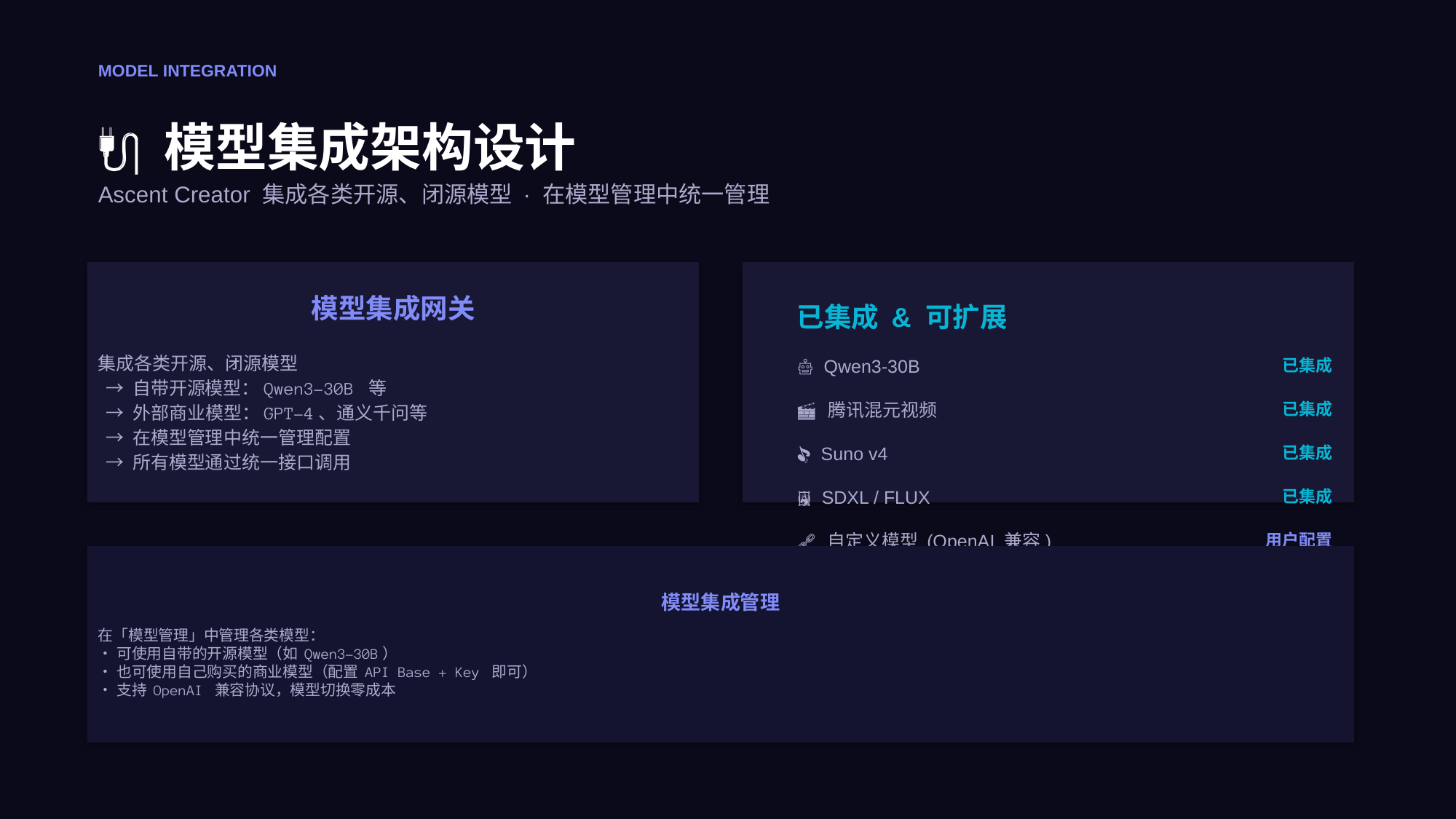

MODEL INTEGRATION
🔌 模型集成架构设计
Ascent Creator 集成各类开源、闭源模型 · 在模型管理中统一管理
模型集成网关

集成各类开源、闭源模型
  → 自带开源模型：Qwen3-30B 等
  → 外部商业模型：GPT-4、通义千问等
  → 在模型管理中统一管理配置
  → 所有模型通过统一接口调用

已集成 & 可扩展
🤖  Qwen3-30B
已集成
🎬  腾讯混元视频
已集成
🎵  Suno v4
已集成
🖼️  SDXL / FLUX
已集成
🔗  自定义模型 (OpenAI 兼容)
用户配置
模型集成管理
在「模型管理」中管理各类模型：
• 可使用自带的开源模型（如 Qwen3-30B）
• 也可使用自己购买的商业模型（配置 API Base + Key 即可）
• 支持 OpenAI 兼容协议，模型切换零成本